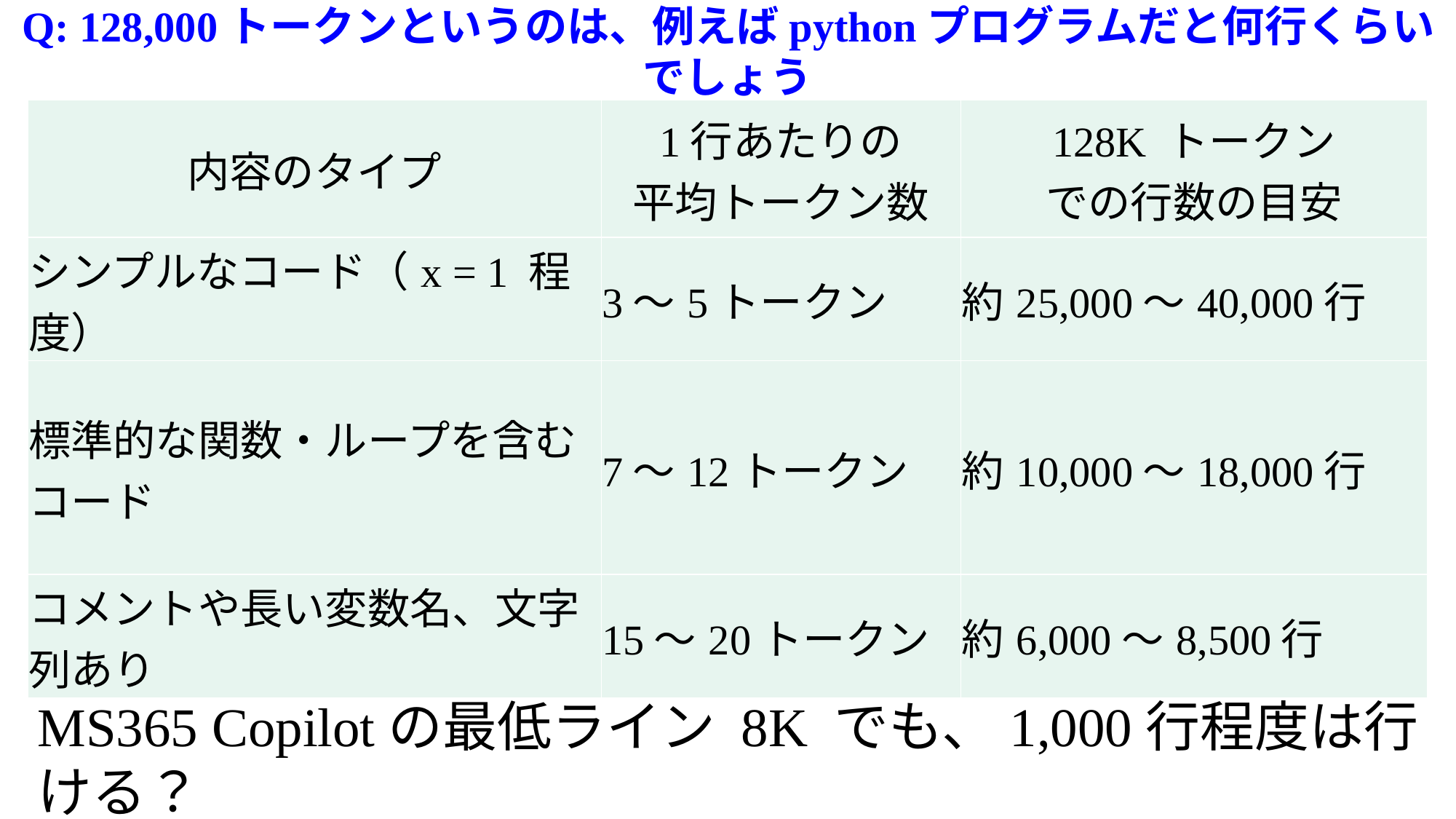

# Q: 128,000トークンというのは、例えばpythonプログラムだと何行くらいでしょう
| 内容のタイプ | 1行あたりの 平均トークン数 | 128K トークン での行数の目安 |
| --- | --- | --- |
| シンプルなコード（x = 1 程度） | 3〜5トークン | 約25,000〜40,000行 |
| 標準的な関数・ループを含むコード | 7〜12トークン | 約10,000〜18,000行 |
| コメントや長い変数名、文字列あり | 15〜20トークン | 約6,000〜8,500行 |
MS365 Copilotの最低ライン 8K でも、1,000行程度は行ける？